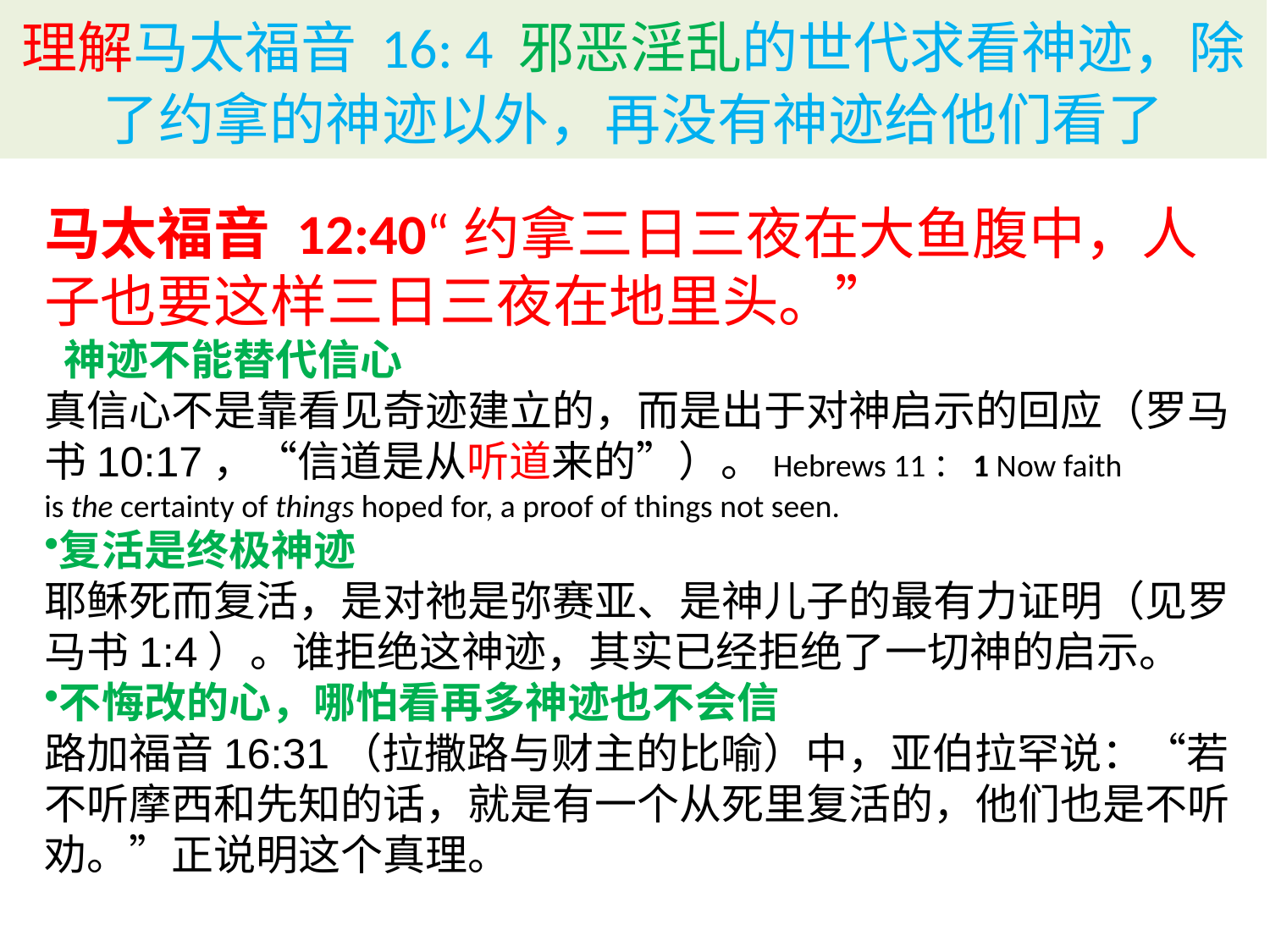

# 理解马太福音 16: 4 邪恶淫乱的世代求看神迹，除了约拿的神迹以外，再没有神迹给他们看了

马太福音 12:40“约拿三日三夜在大鱼腹中，人子也要这样三日三夜在地里头。”
 神迹不能替代信心
真信心不是靠看见奇迹建立的，而是出于对神启示的回应（罗马书10:17，“信道是从听道来的”）。Hebrews 11：1 Now faith is the certainty of things hoped for, a proof of things not seen.
复活是终极神迹
耶稣死而复活，是对祂是弥赛亚、是神儿子的最有力证明（见罗马书1:4）。谁拒绝这神迹，其实已经拒绝了一切神的启示。
不悔改的心，哪怕看再多神迹也不会信
路加福音16:31（拉撒路与财主的比喻）中，亚伯拉罕说：“若不听摩西和先知的话，就是有一个从死里复活的，他们也是不听劝。”正说明这个真理。